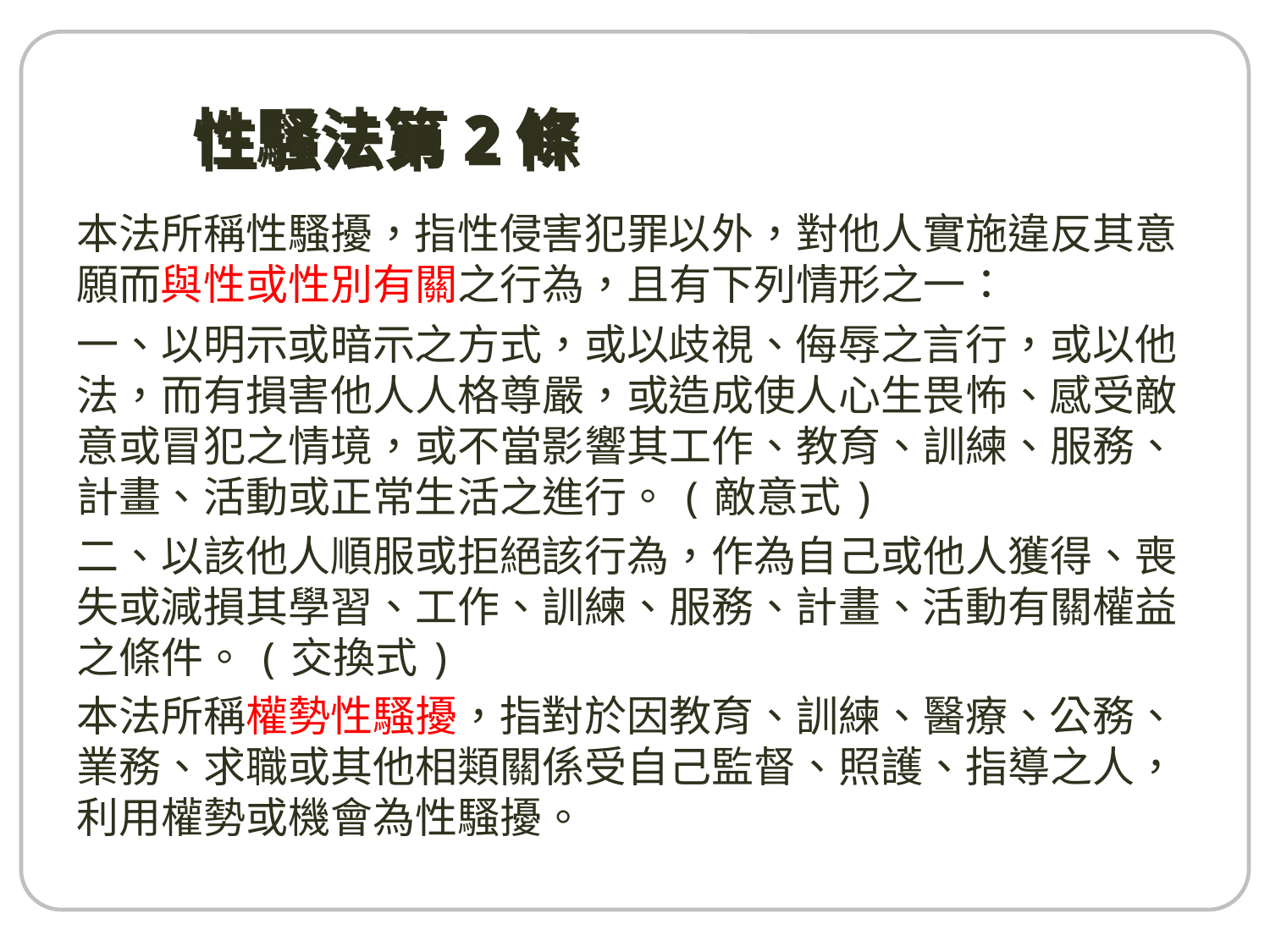

# 性騷法第2條
本法所稱性騷擾，指性侵害犯罪以外，對他人實施違反其意願而與性或性別有關之行為，且有下列情形之一：
一、以明示或暗示之方式，或以歧視、侮辱之言行，或以他法，而有損害他人人格尊嚴，或造成使人心生畏怖、感受敵意或冒犯之情境，或不當影響其工作、教育、訓練、服務、計畫、活動或正常生活之進行。(敵意式)
二、以該他人順服或拒絕該行為，作為自己或他人獲得、喪失或減損其學習、工作、訓練、服務、計畫、活動有關權益之條件。(交換式)
本法所稱權勢性騷擾，指對於因教育、訓練、醫療、公務、業務、求職或其他相類關係受自己監督、照護、指導之人，利用權勢或機會為性騷擾。